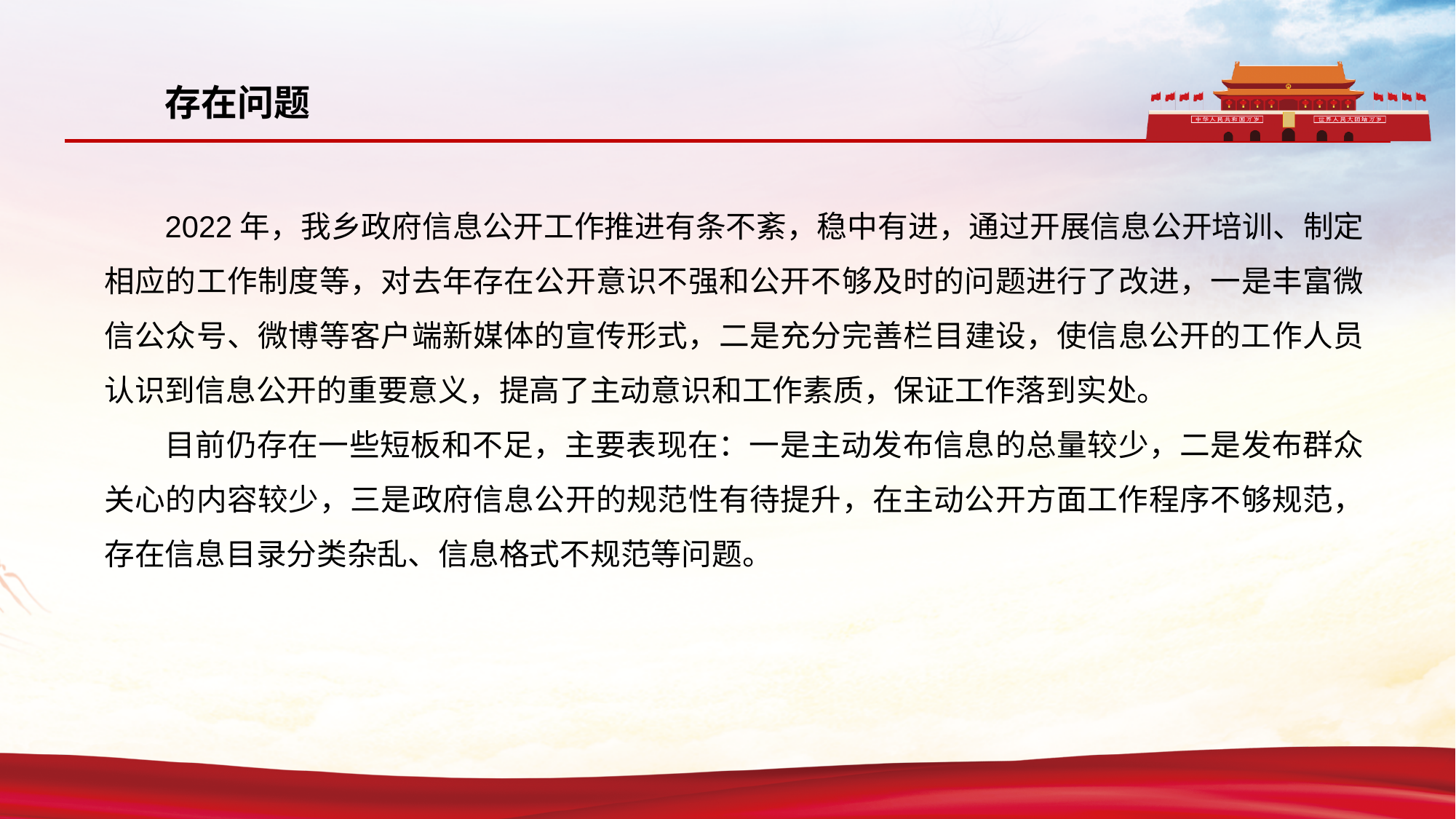

存在问题
2022年，我乡政府信息公开工作推进有条不紊，稳中有进，通过开展信息公开培训、制定相应的工作制度等，对去年存在公开意识不强和公开不够及时的问题进行了改进，一是丰富微信公众号、微博等客户端新媒体的宣传形式，二是充分完善栏目建设，使信息公开的工作人员认识到信息公开的重要意义，提高了主动意识和工作素质，保证工作落到实处。
目前仍存在一些短板和不足，主要表现在：一是主动发布信息的总量较少，二是发布群众关心的内容较少，三是政府信息公开的规范性有待提升，在主动公开方面工作程序不够规范，存在信息目录分类杂乱、信息格式不规范等问题。